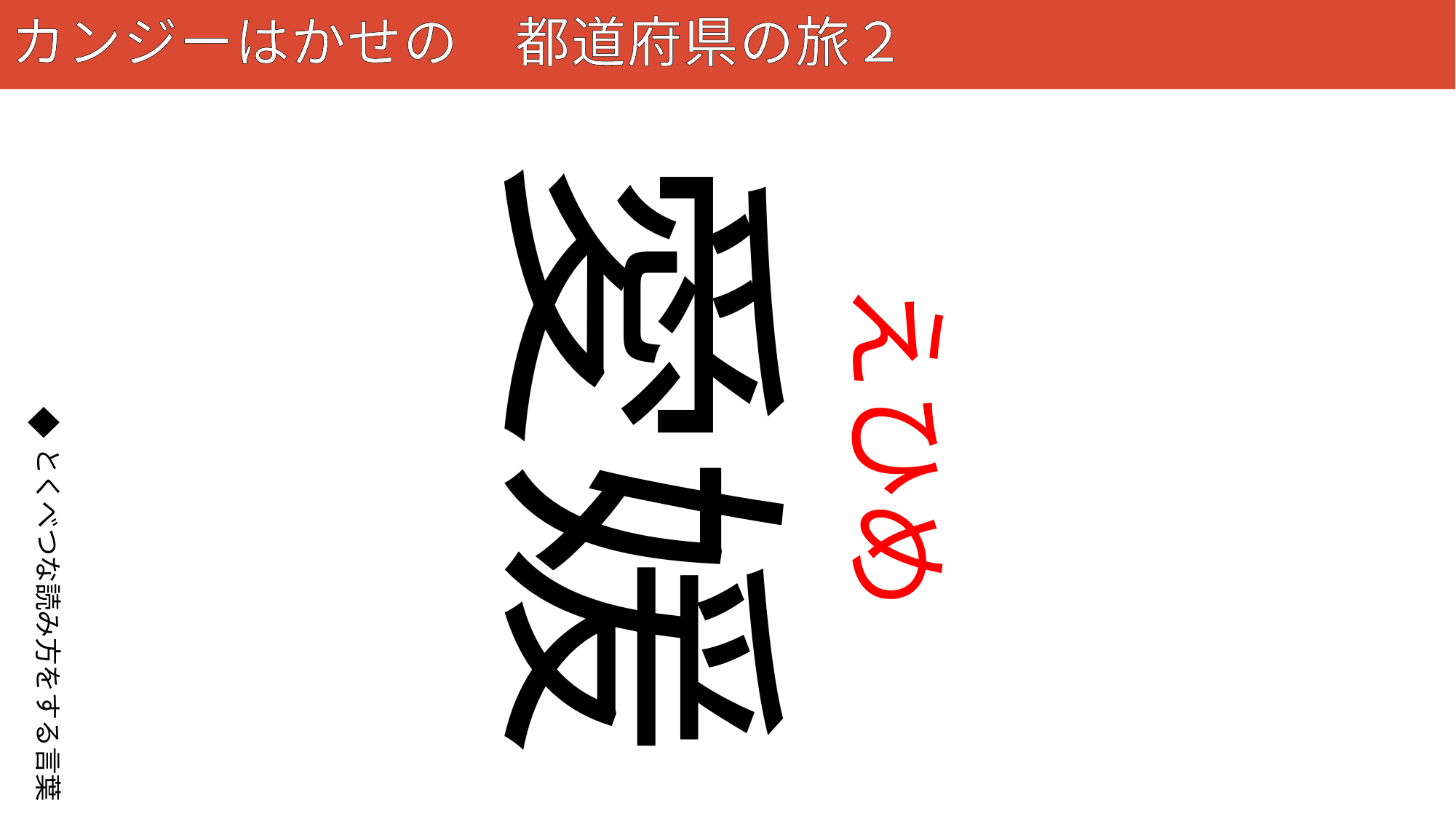

# カンジーはかせの　都道府県の旅２
108
愛媛
えひめ

とくべつな読み方をする言葉